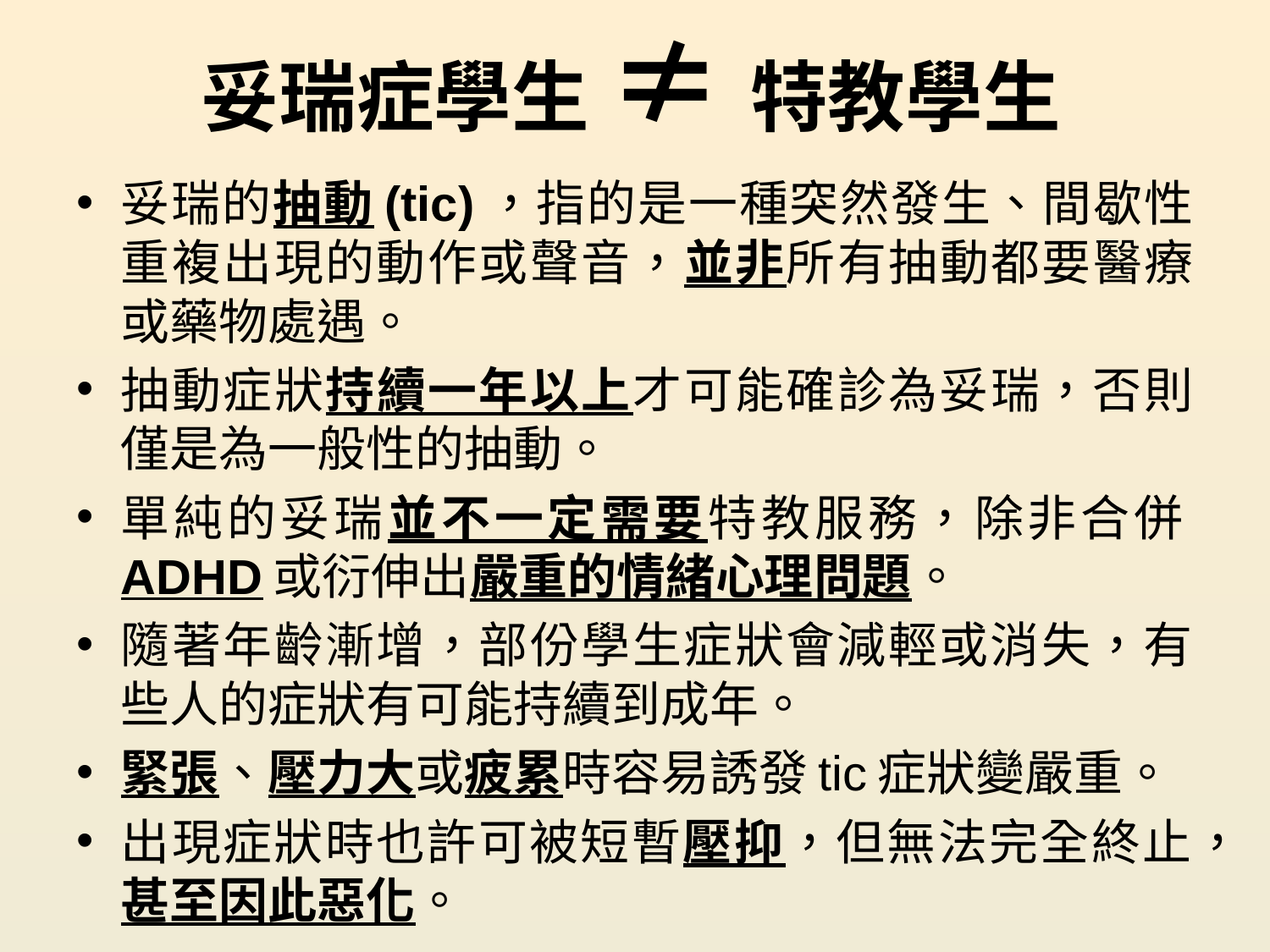

# 妥瑞症學生 ≠ 特教學生
妥瑞的抽動(tic)，指的是一種突然發生、間歇性重複出現的動作或聲音，並非所有抽動都要醫療或藥物處遇。
抽動症狀持續一年以上才可能確診為妥瑞，否則僅是為一般性的抽動。
單純的妥瑞並不一定需要特教服務，除非合併ADHD或衍伸出嚴重的情緒心理問題。
隨著年齡漸增，部份學生症狀會減輕或消失，有些人的症狀有可能持續到成年。
緊張、壓力大或疲累時容易誘發tic症狀變嚴重。
出現症狀時也許可被短暫壓抑，但無法完全終止，甚至因此惡化。